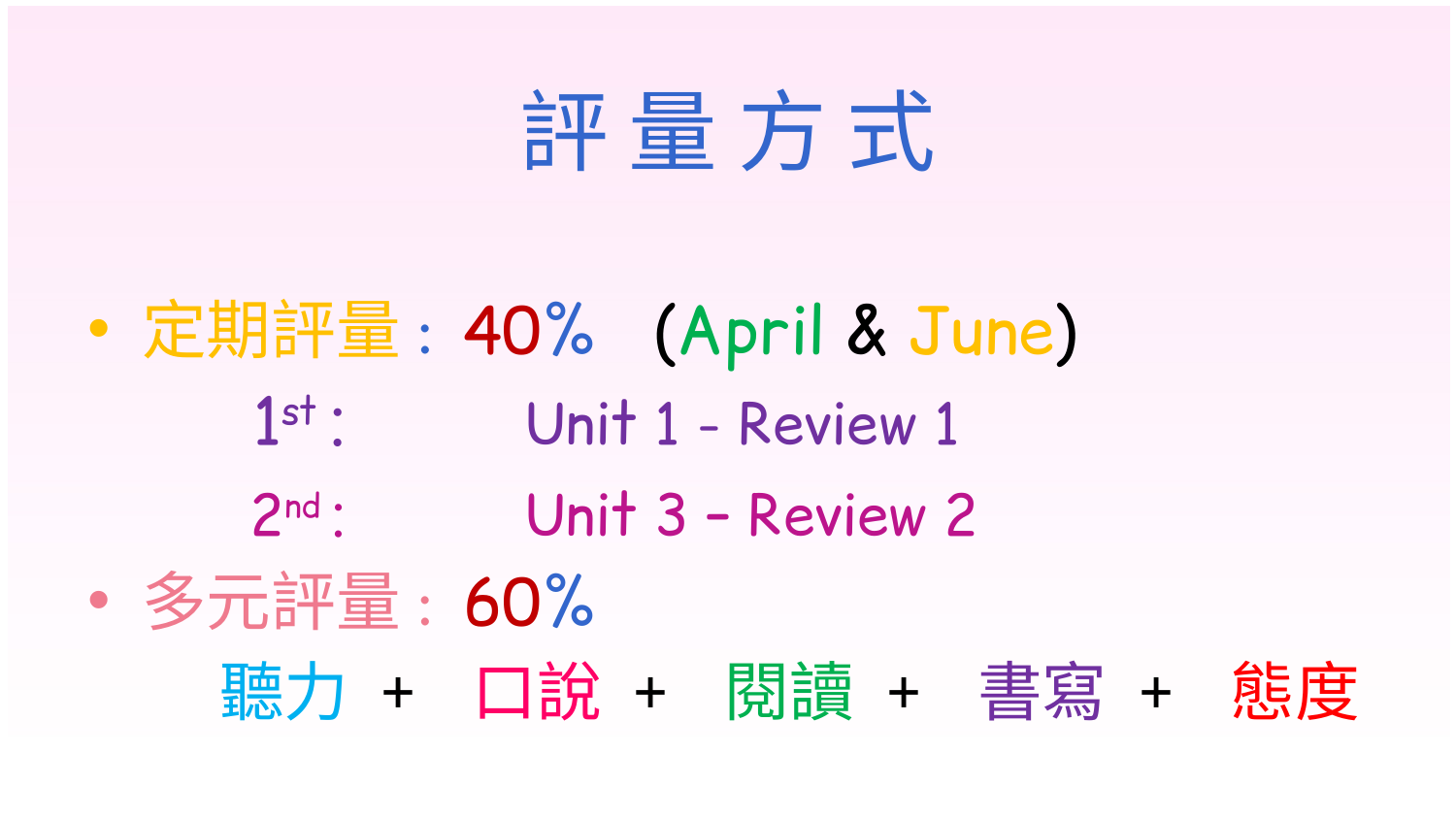

# 評 量 方 式

定期評量:  40%   (April & June)
     	 1st :		Unit 1 - Review 1
	 2nd :		Unit 3 – Review 2
多元評量:  60%
        聽力 + 口說 + 閱讀 + 書寫 + 態度